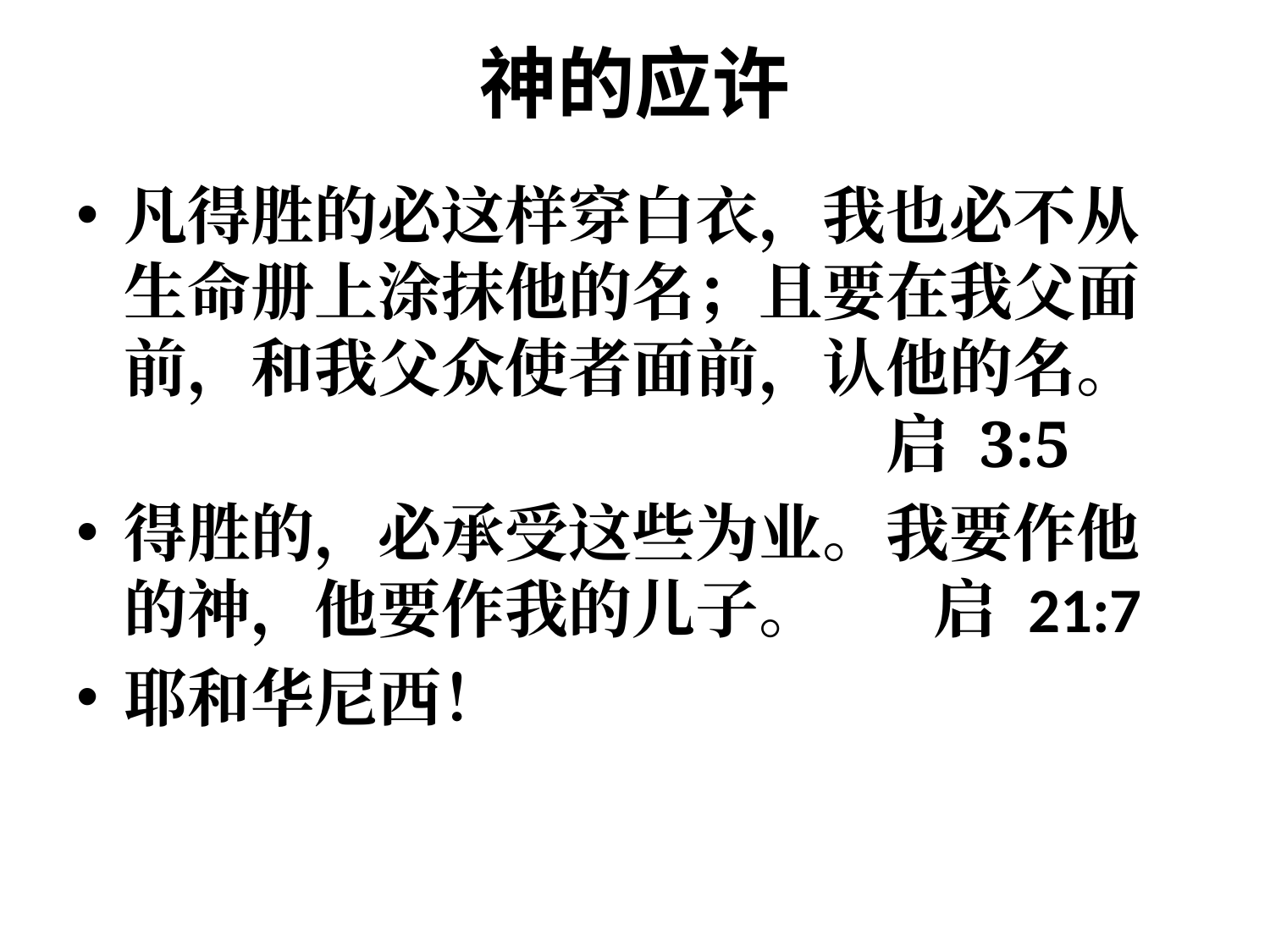

# 神的应许
凡得胜的必这样穿白衣，我也必不从生命册上涂抹他的名；且要在我父面前，和我父众使者面前，认他的名。						启 3:5
得胜的，必承受这些为业。我要作他的神，他要作我的儿子。	   启 21:7
耶和华尼西！